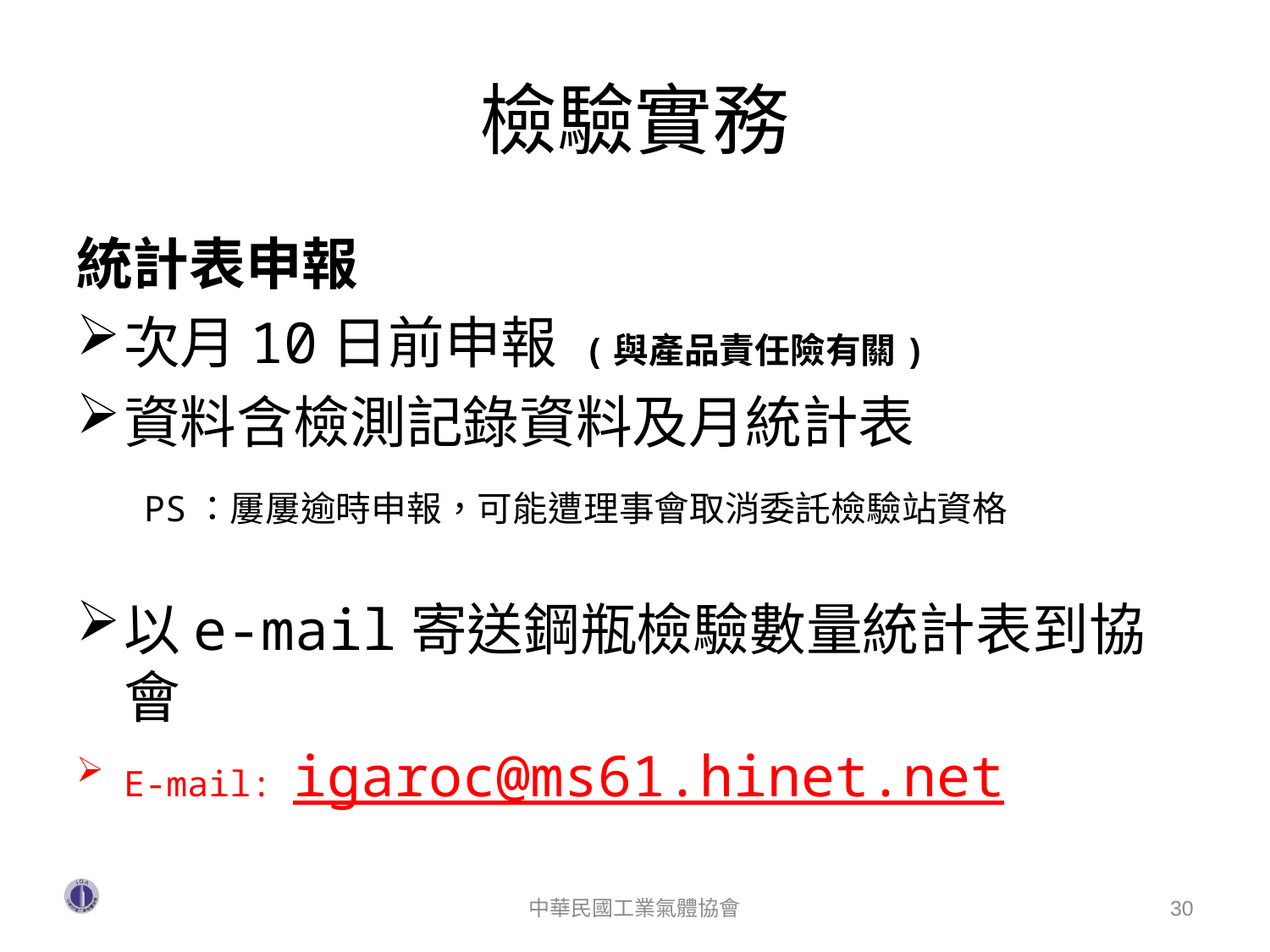

# 檢驗實務
統計表申報
次月10日前申報 (與產品責任險有關)
資料含檢測記錄資料及月統計表
  PS：屢屢逾時申報，可能遭理事會取消委託檢驗站資格

以e-mail寄送鋼瓶檢驗數量統計表到協會
E-mail: igaroc@ms61.hinet.net
中華民國工業氣體協會
30